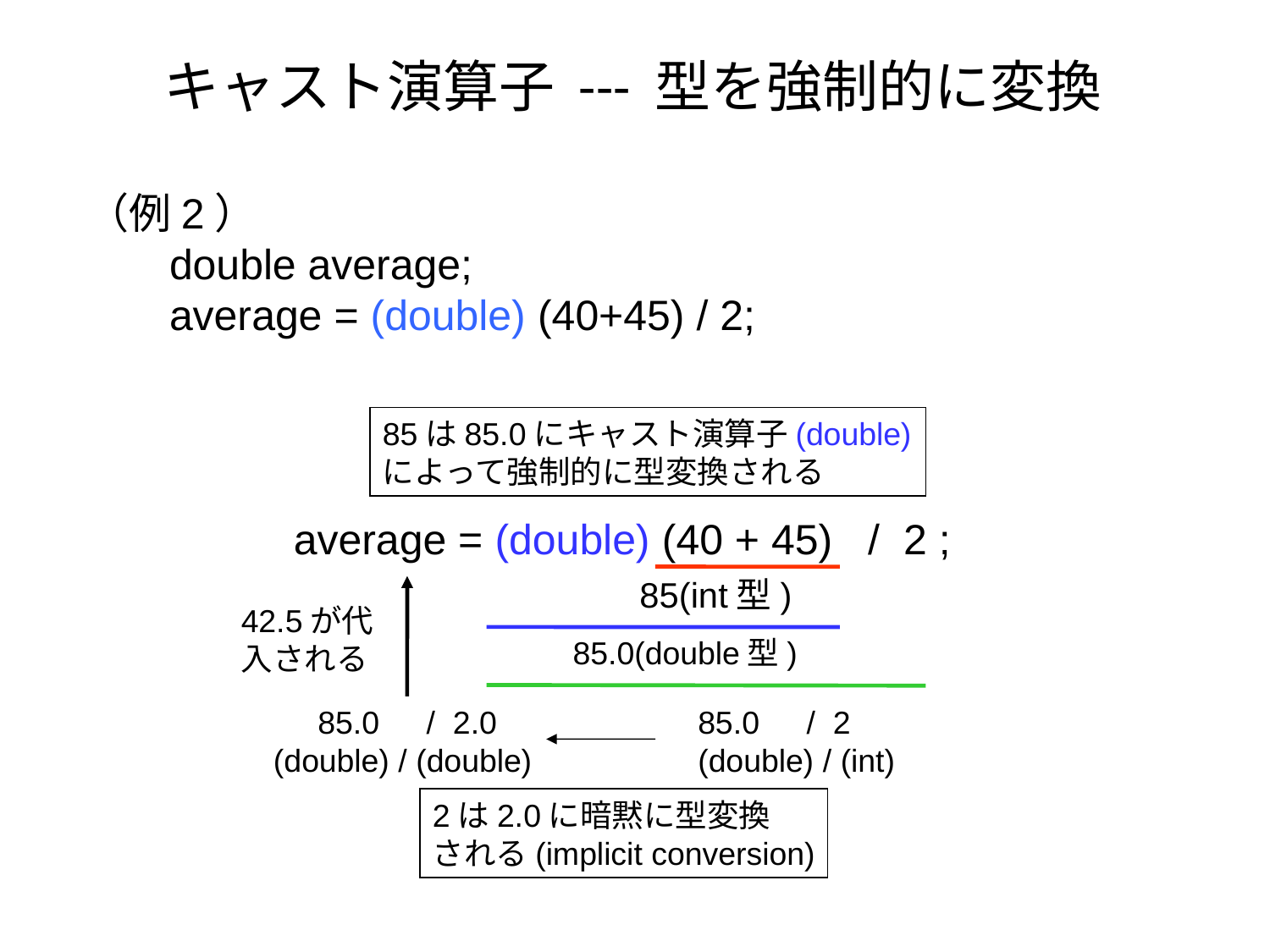

# キャスト演算子 --- 型を強制的に変換
（例2）
       double average;
       average = (double) (40+45) / 2;
85は85.0にキャスト演算子(double)によって強制的に型変換される
average = (double) (40 + 45)   /  2 ;

85(int型)

42.5が代入される

85.0(double型)

85.0　/  2
(double) / (int)
     85.0　/  2.0
(double) / (double)

2は2.0に暗黙に型変換
される(implicit conversion)